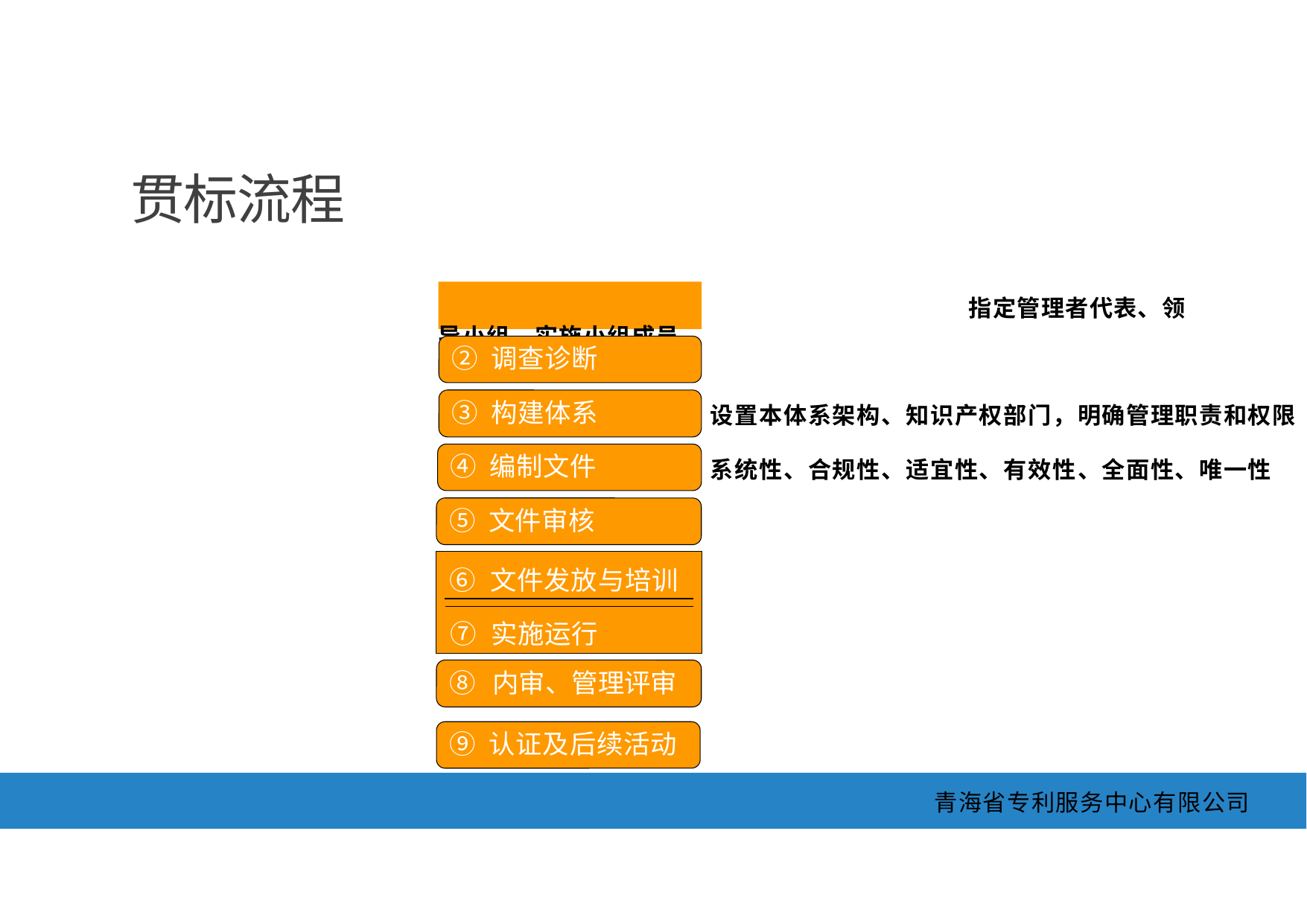

贯标流程

	① 贯标筹备        指定管理者代表、领导小组、实施小组成员

② 调查诊断

③ 构建体系

设置本体系架构、知识产权部门，明确管理职责和权限
系统性、合规性、适宜性、有效性、全面性、唯一性

④ 编制文件

⑤ 文件审核
| ⑥ 文件发放与培训 |
| --- |
| ⑦ 实施运行 |

⑧ 内审、管理评审

⑨ 认证及后续活动

青海省专利服务中心有限公司